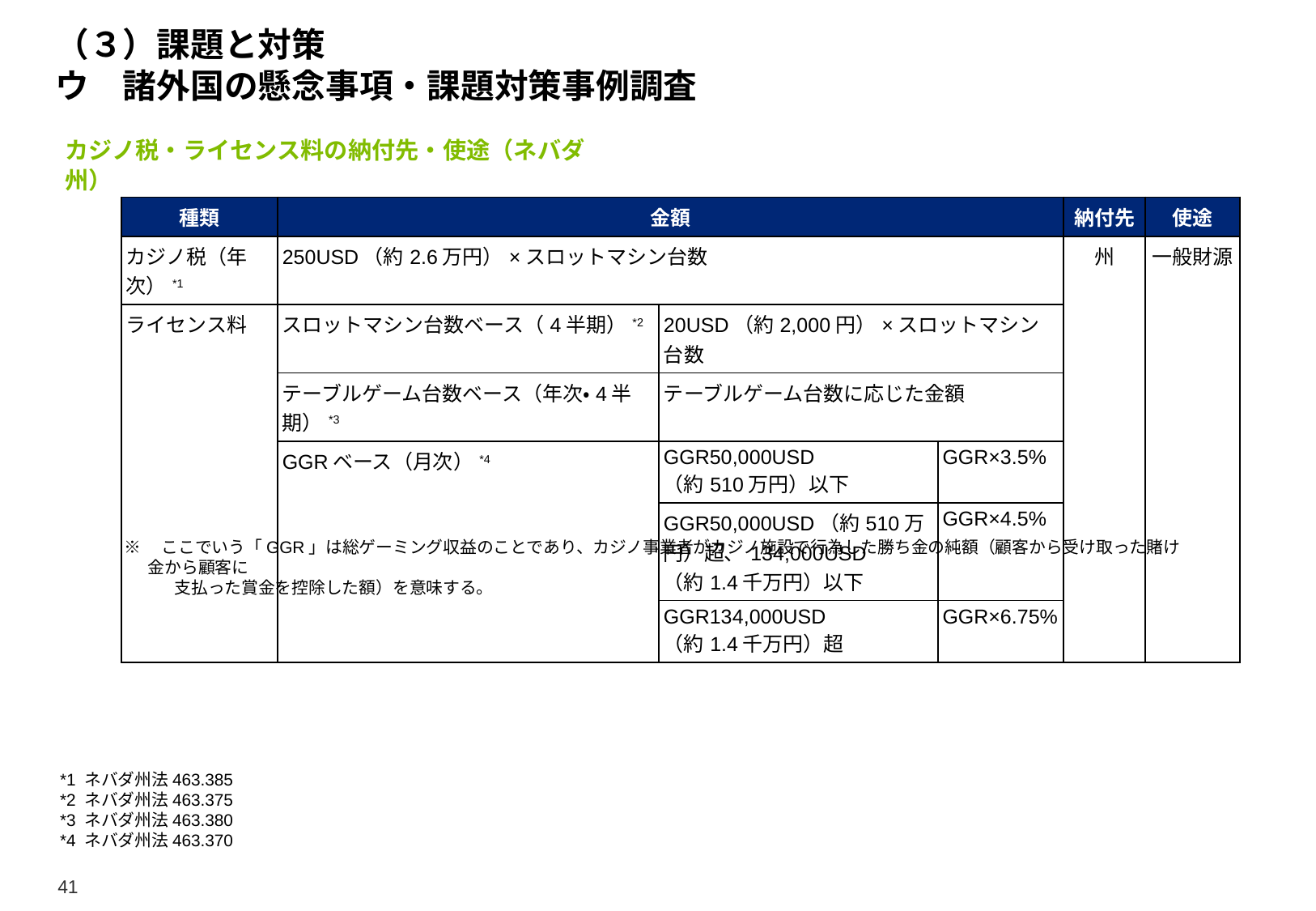

# （３）課題と対策 ウ　諸外国の懸念事項・課題対策事例調査
カジノ税・ライセンス料の納付先・使途（ネバダ州）
| 種類 | 金額 |  |  | 納付先 | 使途 |
| --- | --- | --- | --- | --- | --- |
| カジノ税（年次）\*1 | 250USD（約2.6万円）×スロットマシン台数 |  |  | 州 | 一般財源 |
| ライセンス料 | スロットマシン台数ベース（4半期）\*2 | 20USD（約2,000円）×スロットマシン台数 |  |  |  |
|  | テーブルゲーム台数ベース（年次・4半期）\*3 | テーブルゲーム台数に応じた金額 |  |  |  |
|  | GGRベース（月次）\*4 | GGR50,000USD （約510万円）以下 | GGR×3.5% |  |  |
|  |  | GGR50,000USD（約510万円）超、134,000USD （約1.4千万円）以下 | GGR×4.5% |  |  |
|  |  | GGR134,000USD （約1.4千万円）超 | GGR×6.75% |  |  |
※　ここでいう「GGR」は総ゲーミング収益のことであり、カジノ事業者がカジノ施設で行為した勝ち金の純額（顧客から受け取った賭け金から顧客に
　　　支払った賞金を控除した額）を意味する。
*1 ネバダ州法463.385
*2 ネバダ州法463.375
*3 ネバダ州法463.380
*4 ネバダ州法463.370
41